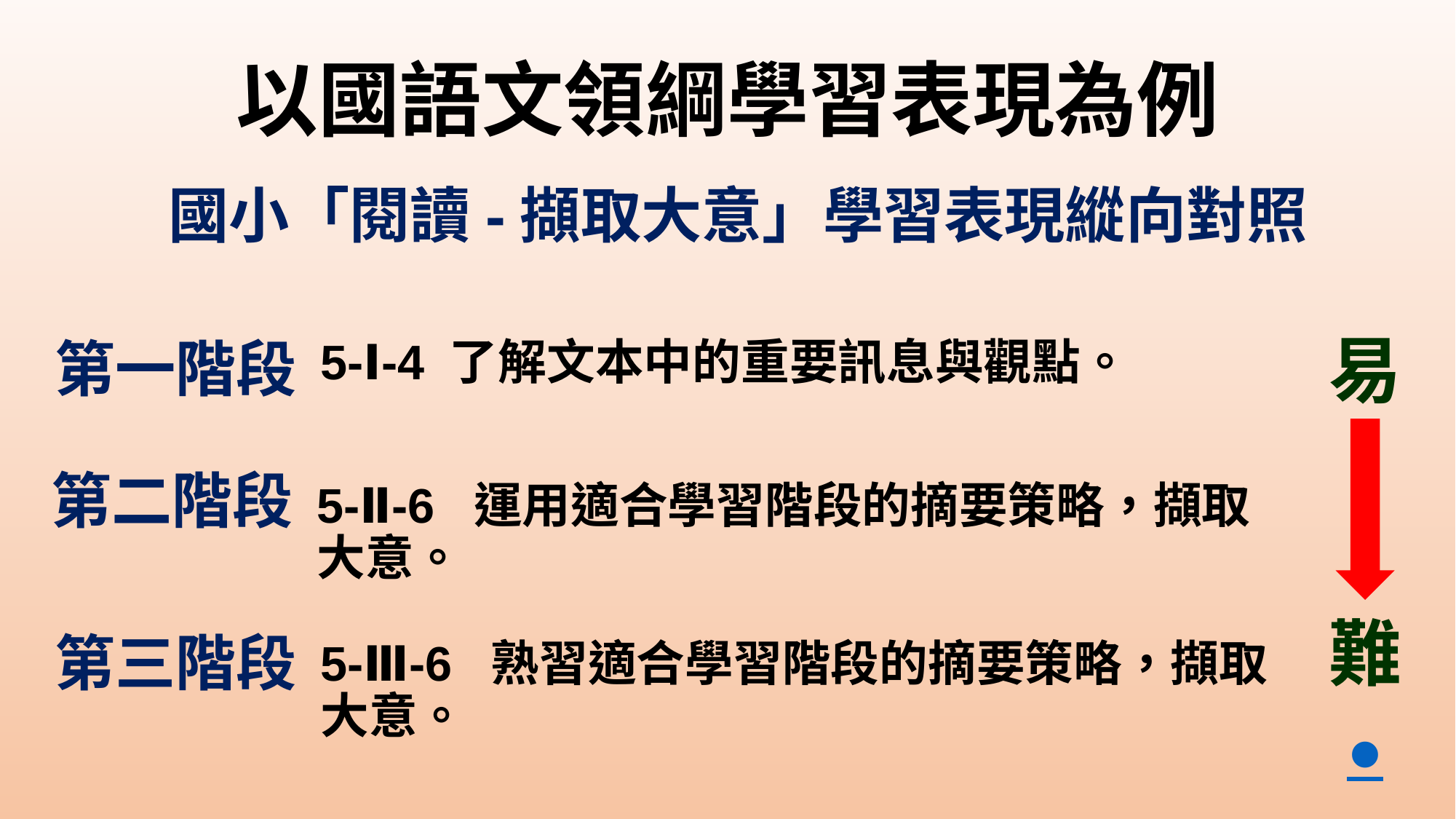

# 以國語文領綱學習表現為例
國小「閱讀-擷取大意」學習表現縱向對照
易

難
第一階段
5-Ⅰ-4 了解文本中的重要訊息與觀點。
第二階段
5-Ⅱ-6  運用適合學習階段的摘要策略，擷取大意。
第三階段
5-Ⅲ-6  熟習適合學習階段的摘要策略，擷取大意。

●